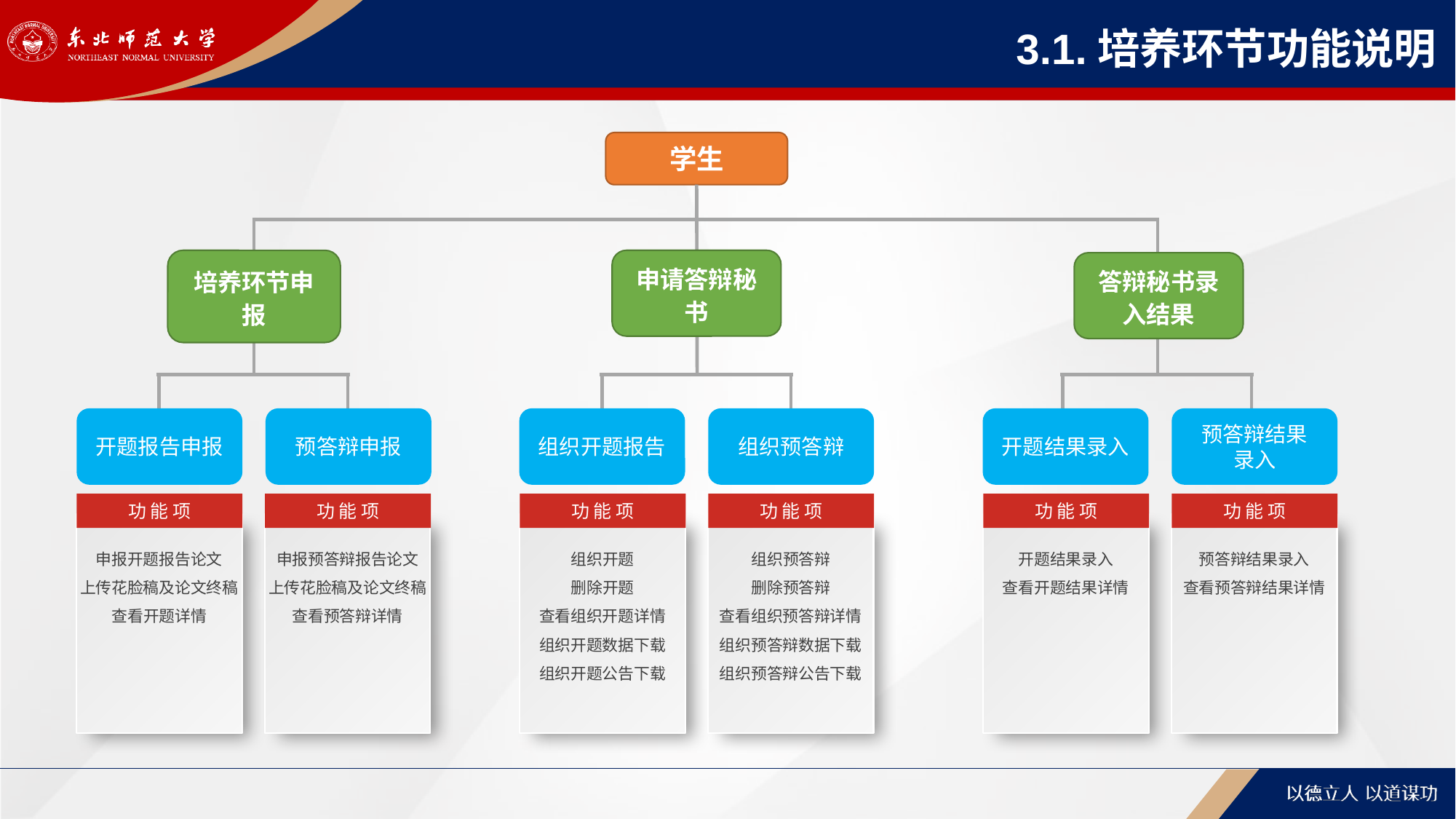

3.1.培养环节功能说明
学生
培养环节申报
开题报告申报
预答辩申报
功 能 项
申报开题报告论文
上传花脸稿及论文终稿
查看开题详情
功 能 项
申报预答辩报告论文
上传花脸稿及论文终稿
查看预答辩详情
答辩秘书录入结果
开题结果录入
预答辩结果
录入
功 能 项
开题结果录入
查看开题结果详情
功 能 项
预答辩结果录入
查看预答辩结果详情
申请答辩秘书
组织开题报告
组织预答辩
功 能 项
组织开题
删除开题
查看组织开题详情
组织开题数据下载
组织开题公告下载
功 能 项
组织预答辩
删除预答辩
查看组织预答辩详情
组织预答辩数据下载
组织预答辩公告下载